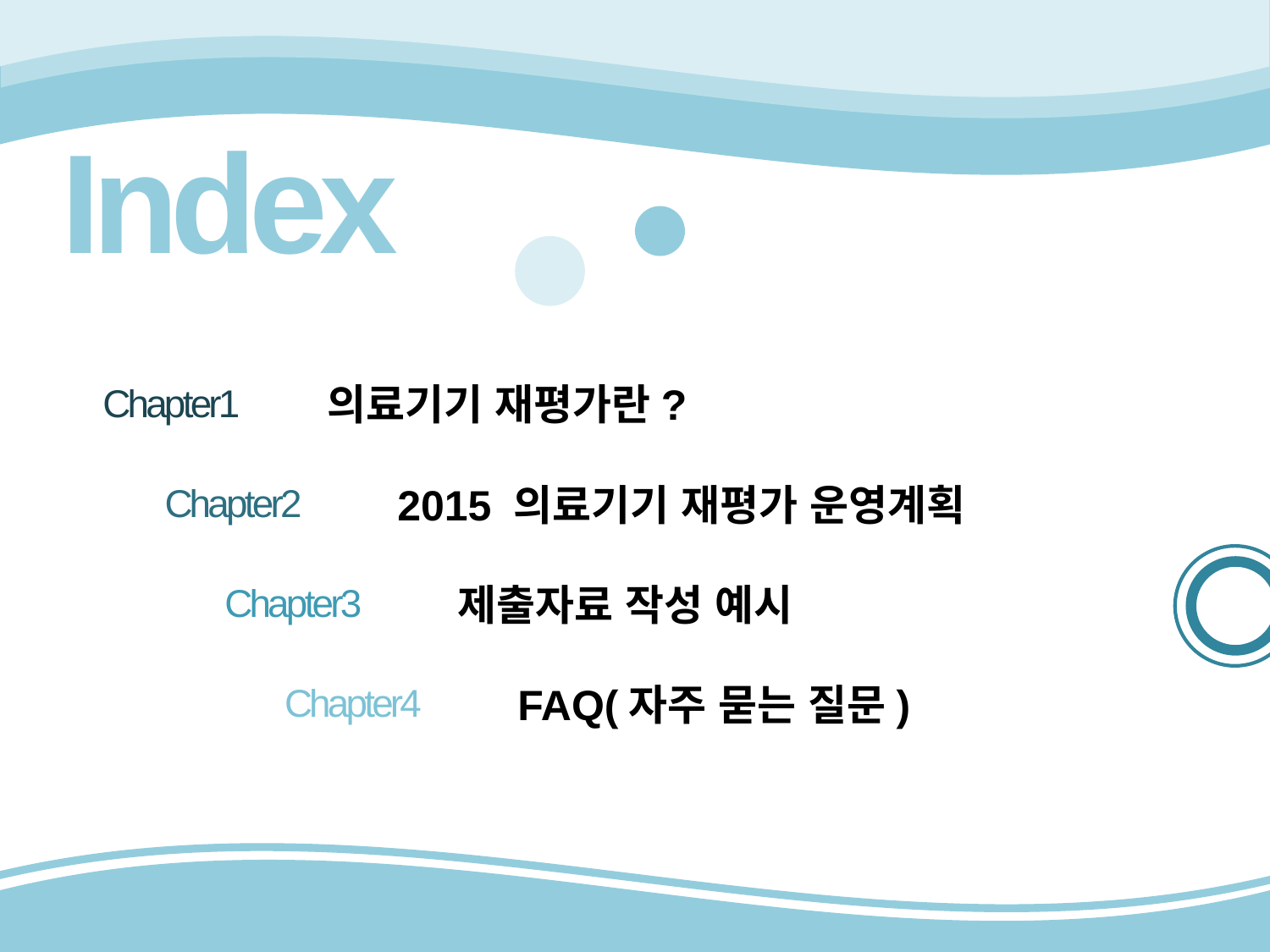

Index

의료기기 재평가란?
Chapter1
2015 의료기기 재평가 운영계획
Chapter2
제출자료 작성 예시
Chapter3
FAQ(자주 묻는 질문)
Chapter4